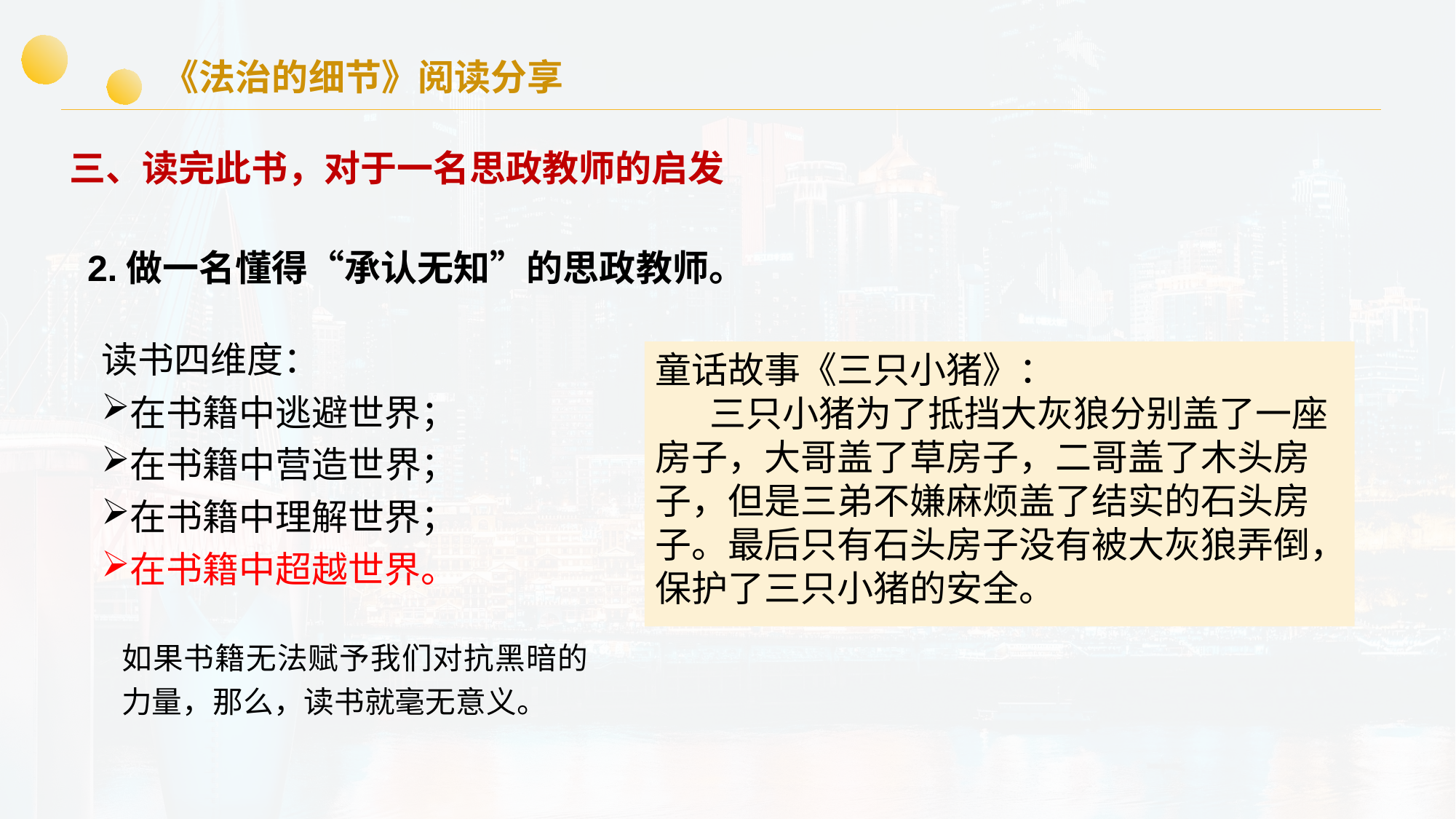

《法治的细节》阅读分享
三、读完此书，对于一名思政教师的启发
2.做一名懂得“承认无知”的思政教师。
读书四维度：
在书籍中逃避世界；
在书籍中营造世界；
在书籍中理解世界；
在书籍中超越世界。
童话故事《三只小猪》：
三只小猪为了抵挡大灰狼分别盖了一座房子，大哥盖了草房子，二哥盖了木头房子，但是三弟不嫌麻烦盖了结实的石头房子。最后只有石头房子没有被大灰狼弄倒，保护了三只小猪的安全。
如果书籍无法赋予我们对抗黑暗的力量，那么，读书就毫无意义。